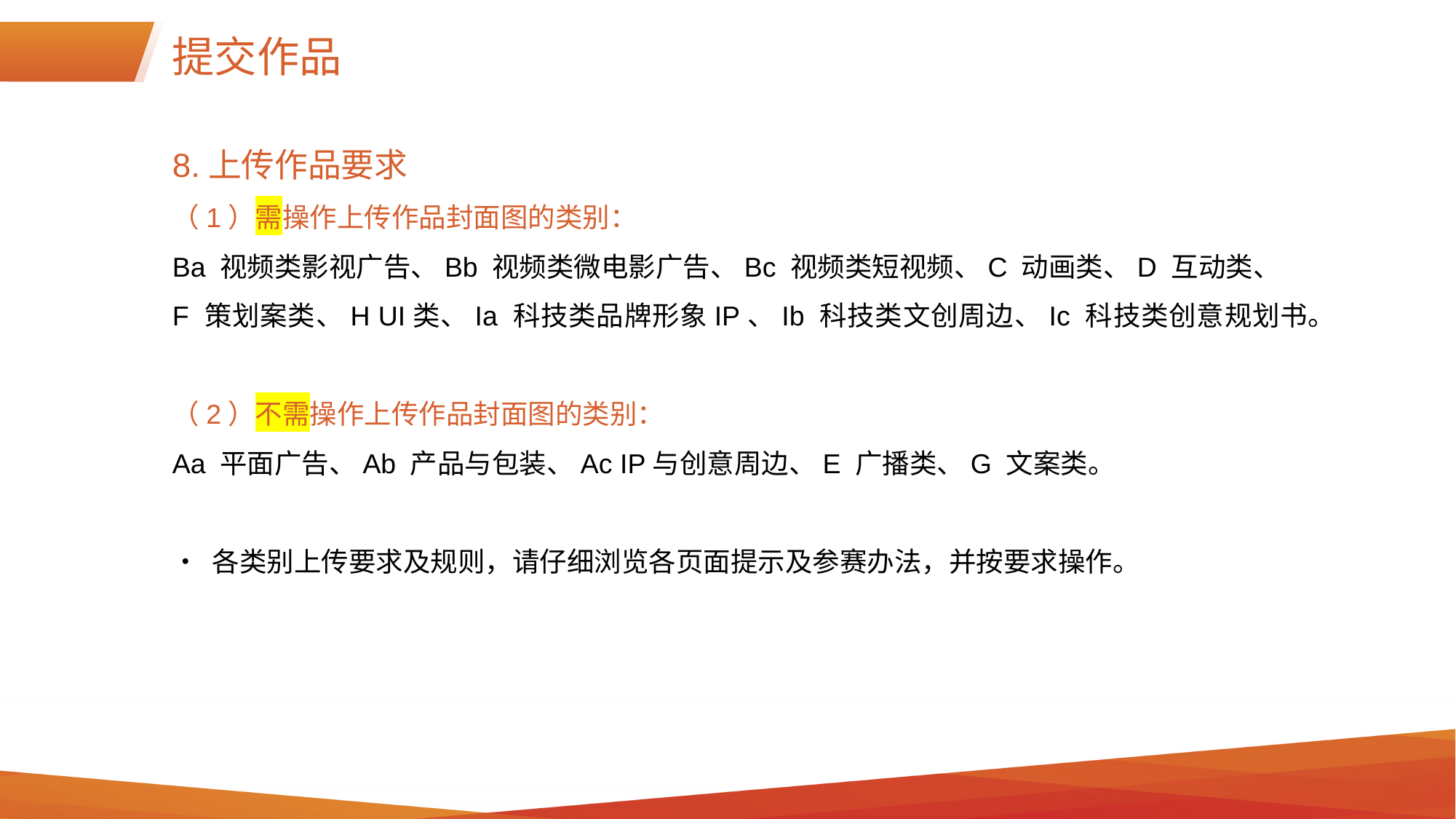

提交作品
8.上传作品要求
（1）需操作上传作品封面图的类别：
Ba 视频类影视广告、Bb 视频类微电影广告、Bc 视频类短视频、C 动画类、D 互动类、
F 策划案类、H UI类、Ia 科技类品牌形象IP、Ib 科技类文创周边、Ic 科技类创意规划书。

（2）不需操作上传作品封面图的类别：
Aa 平面广告、Ab 产品与包装、Ac IP与创意周边、E 广播类、G 文案类。

• 各类别上传要求及规则，请仔细浏览各页面提示及参赛办法，并按要求操作。